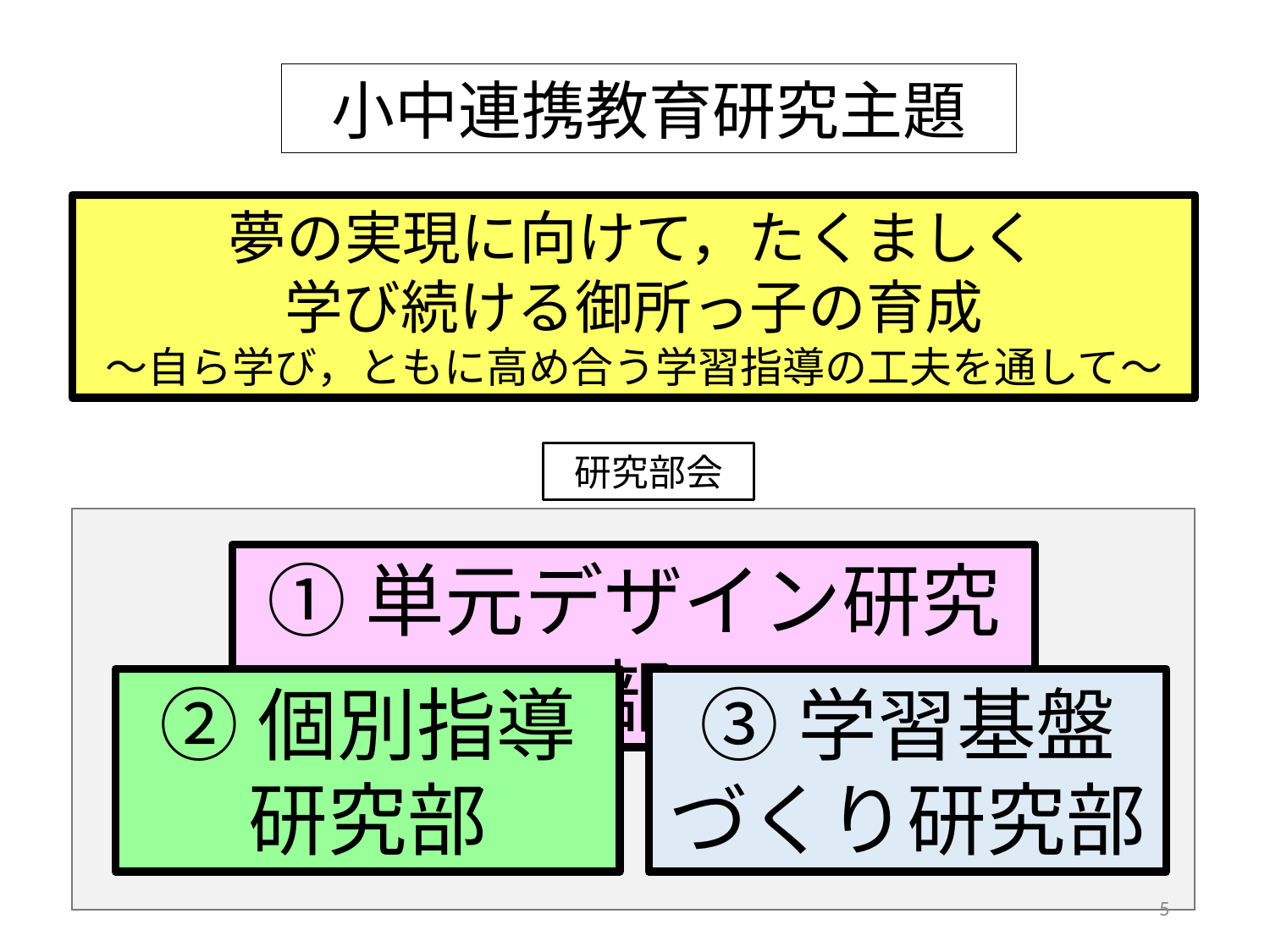

小中連携教育研究主題
夢の実現に向けて，たくましく
学び続ける御所っ子の育成
～自ら学び，ともに高め合う学習指導の工夫を通して～
研究部会

①単元デザイン研究部
②個別指導
研究部
③学習基盤
づくり研究部
5